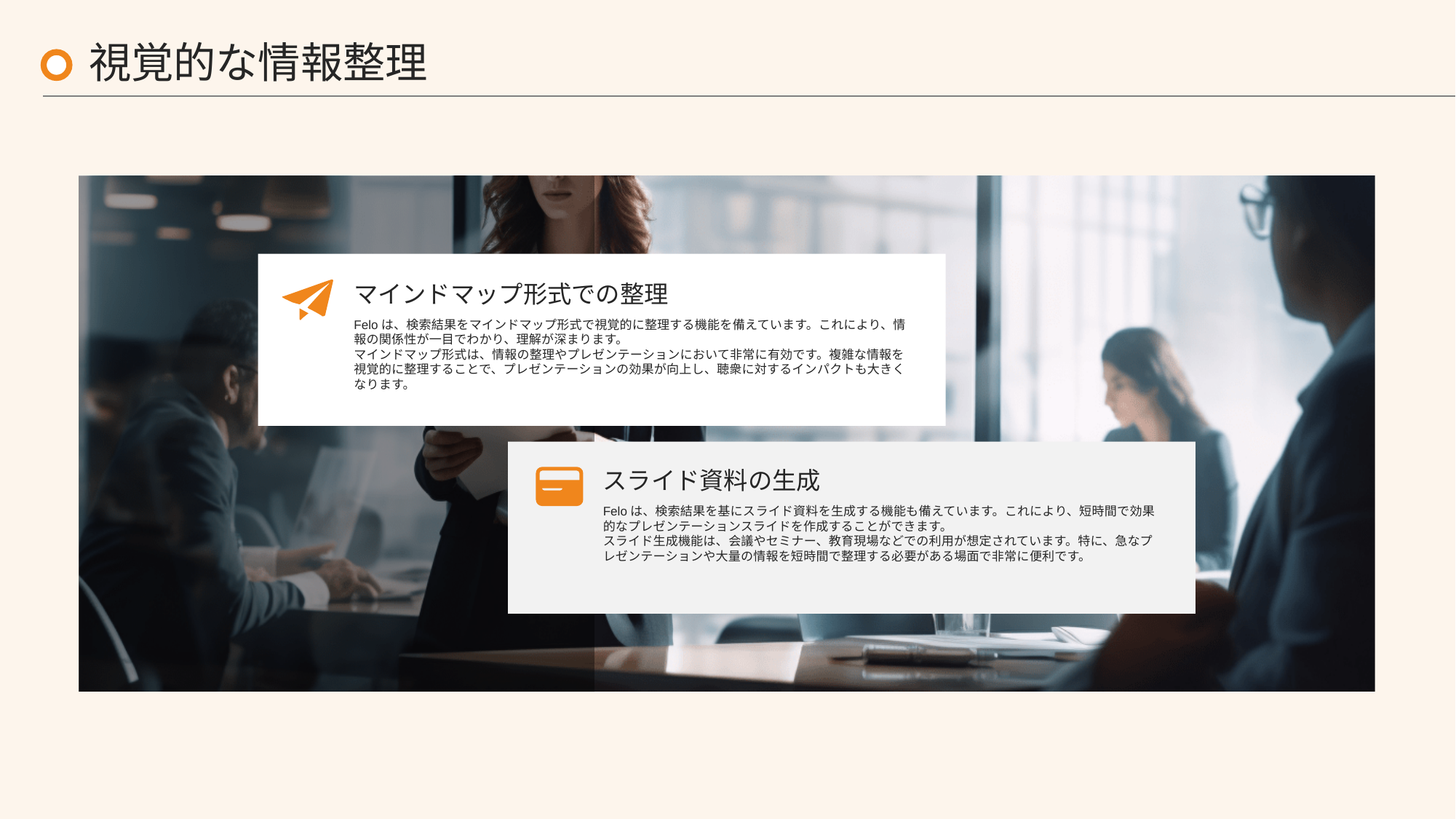

視覚的な情報整理

マインドマップ形式での整理

Feloは、検索結果をマインドマップ形式で視覚的に整理する機能を備えています。これにより、情報の関係性が一目でわかり、理解が深まります。
マインドマップ形式は、情報の整理やプレゼンテーションにおいて非常に有効です。複雑な情報を視覚的に整理することで、プレゼンテーションの効果が向上し、聴衆に対するインパクトも大きくなります。

スライド資料の生成

Feloは、検索結果を基にスライド資料を生成する機能も備えています。これにより、短時間で効果的なプレゼンテーションスライドを作成することができます。
スライド生成機能は、会議やセミナー、教育現場などでの利用が想定されています。特に、急なプレゼンテーションや大量の情報を短時間で整理する必要がある場面で非常に便利です。